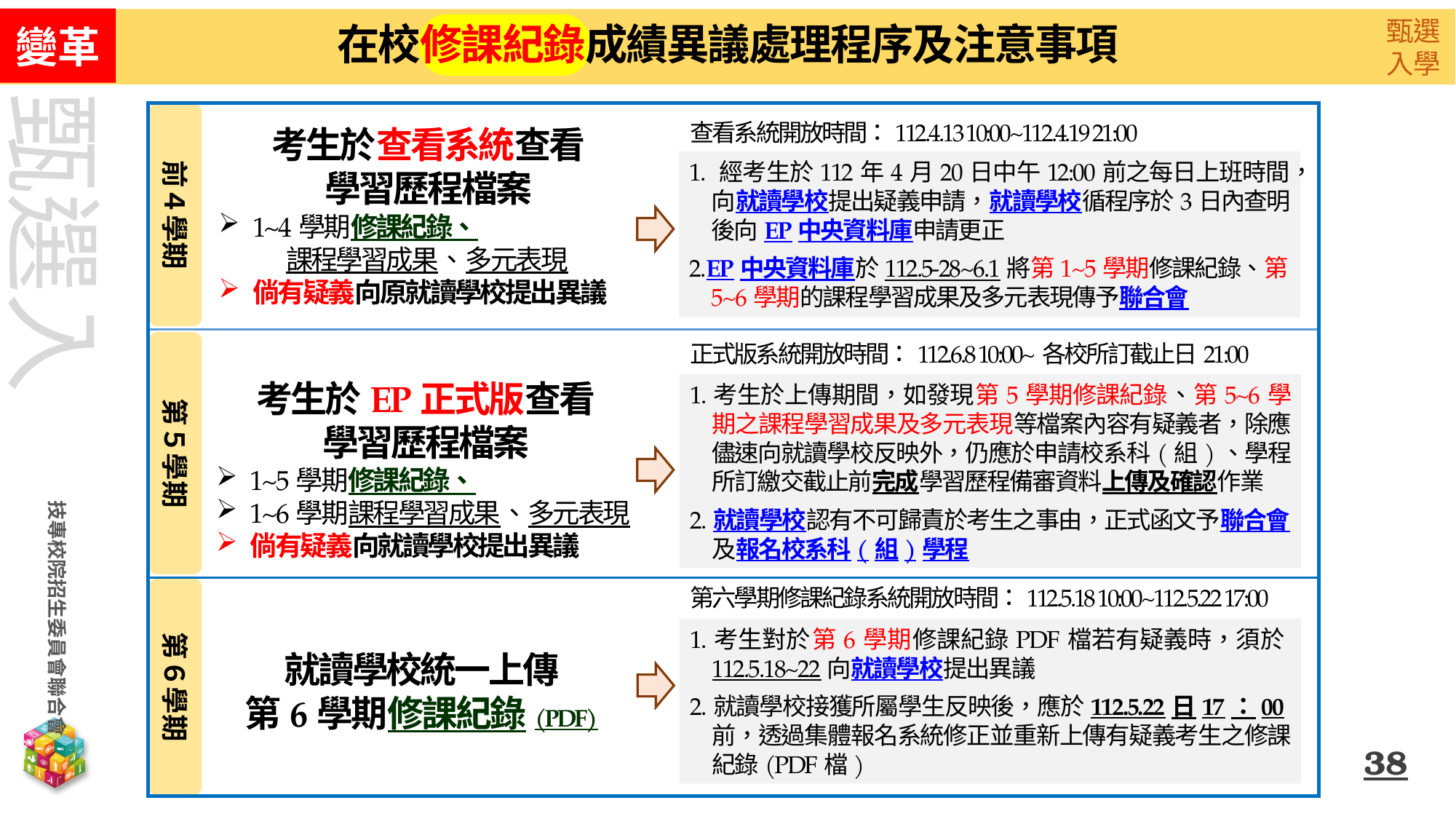

變革

在校修課紀錄成績異議處理程序及注意事項
前４學期

查看系統開放時間：112.4.13 10:00~112.4.19 21:00
考生於查看系統查看
學習歷程檔案
1~4學期修課紀錄、
               課程學習成果、多元表現
倘有疑義向原就讀學校提出異議
1. 經考生於112年4月20日中午12:00前之每日上班時間，向就讀學校提出疑義申請，就讀學校循程序於3日內查明後向EP中央資料庫申請更正
2.EP中央資料庫於112.5-28~6.1將第1~5學期修課紀錄、第5~6學期的課程學習成果及多元表現傳予聯合會

第５學期
正式版系統開放時間：112.6.8 10:00~各校所訂截止日21:00
考生於EP正式版查看
學習歷程檔案
1~5學期修課紀錄、
1~6學期課程學習成果、多元表現
倘有疑義向就讀學校提出異議
1.考生於上傳期間，如發現第5學期修課紀錄、第5~6學期之課程學習成果及多元表現等檔案內容有疑義者，除應儘速向就讀學校反映外，仍應於申請校系科(組)、學程所訂繳交截止前完成學習歷程備審資料上傳及確認作業
2.就讀學校認有不可歸責於考生之事由，正式函文予聯合會及報名校系科(組)學程

第六學期修課紀錄系統開放時間：112.5.18 10:00~112.5.22 17:00
第６學期
1.考生對於第6學期修課紀錄PDF檔若有疑義時，須於112.5.18~22向就讀學校提出異議
2.就讀學校接獲所屬學生反映後，應於112.5.22日17：00前，透過集體報名系統修正並重新上傳有疑義考生之修課紀錄(PDF檔)
就讀學校統一上傳
第6學期修課紀錄(PDF)